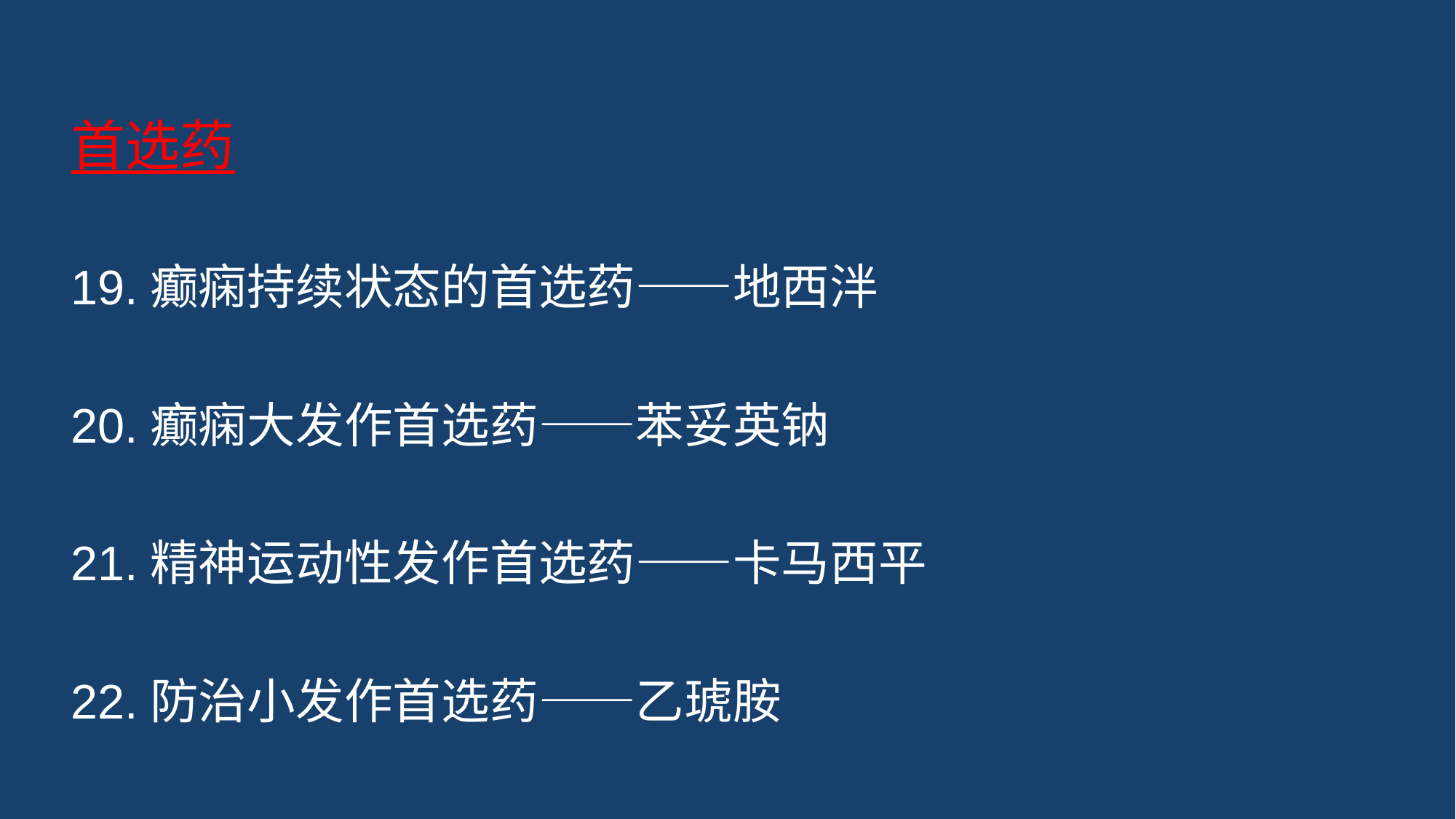

首选药
19.癫痫持续状态的首选药——地西泮
20.癫痫大发作首选药——苯妥英钠
21.精神运动性发作首选药——卡马西平
22.防治小发作首选药——乙琥胺